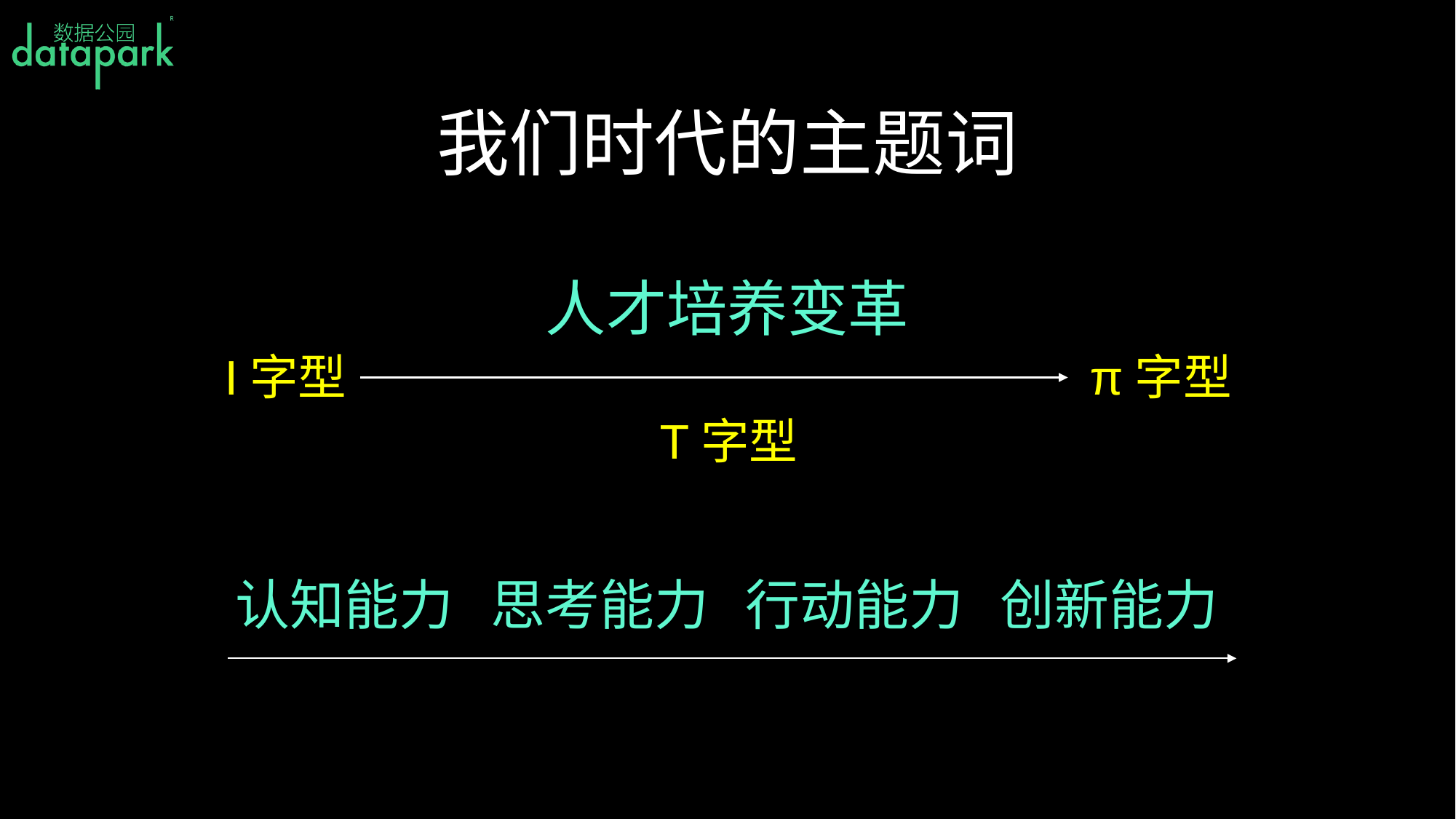

我们时代的主题词
人才培养变革
I字型                                                                   π字型
T字型
认知能力   思考能力   行动能力   创新能力